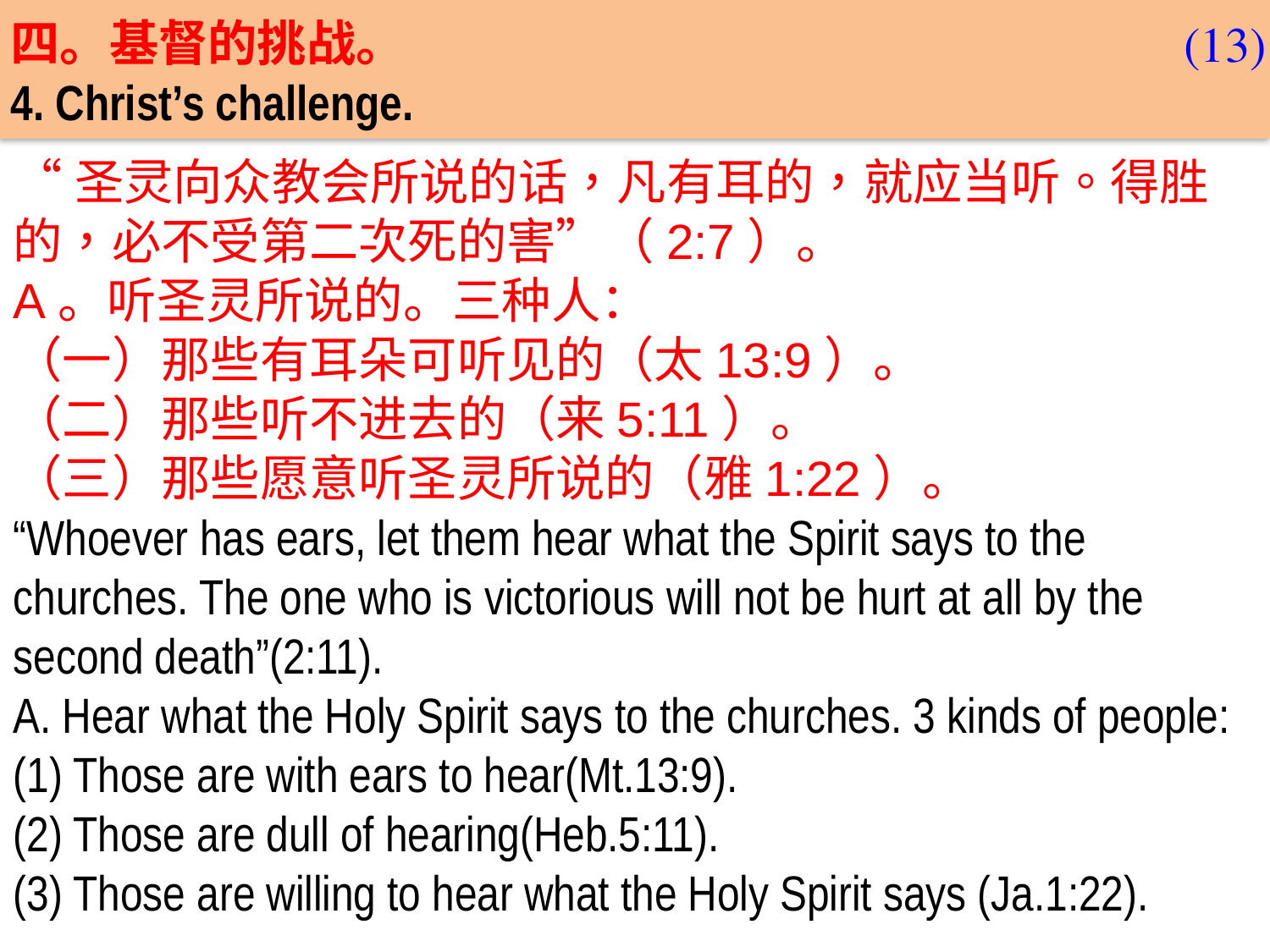

四。基督的挑战。
4. Christ’s challenge.
(13)
“圣灵向众教会所说的话，凡有耳的，就应当听。得胜的，必不受第二次死的害”（2:7）。
A。听圣灵所说的。三种人：
（一）那些有耳朵可听见的（太13:9）。
（二）那些听不进去的（来5:11）。
（三）那些愿意听圣灵所说的（雅1:22）。
“Whoever has ears, let them hear what the Spirit says to the churches. The one who is victorious will not be hurt at all by the second death”(2:11).
A. Hear what the Holy Spirit says to the churches. 3 kinds of people:
(1) Those are with ears to hear(Mt.13:9).
(2) Those are dull of hearing(Heb.5:11).
(3) Those are willing to hear what the Holy Spirit says (Ja.1:22).